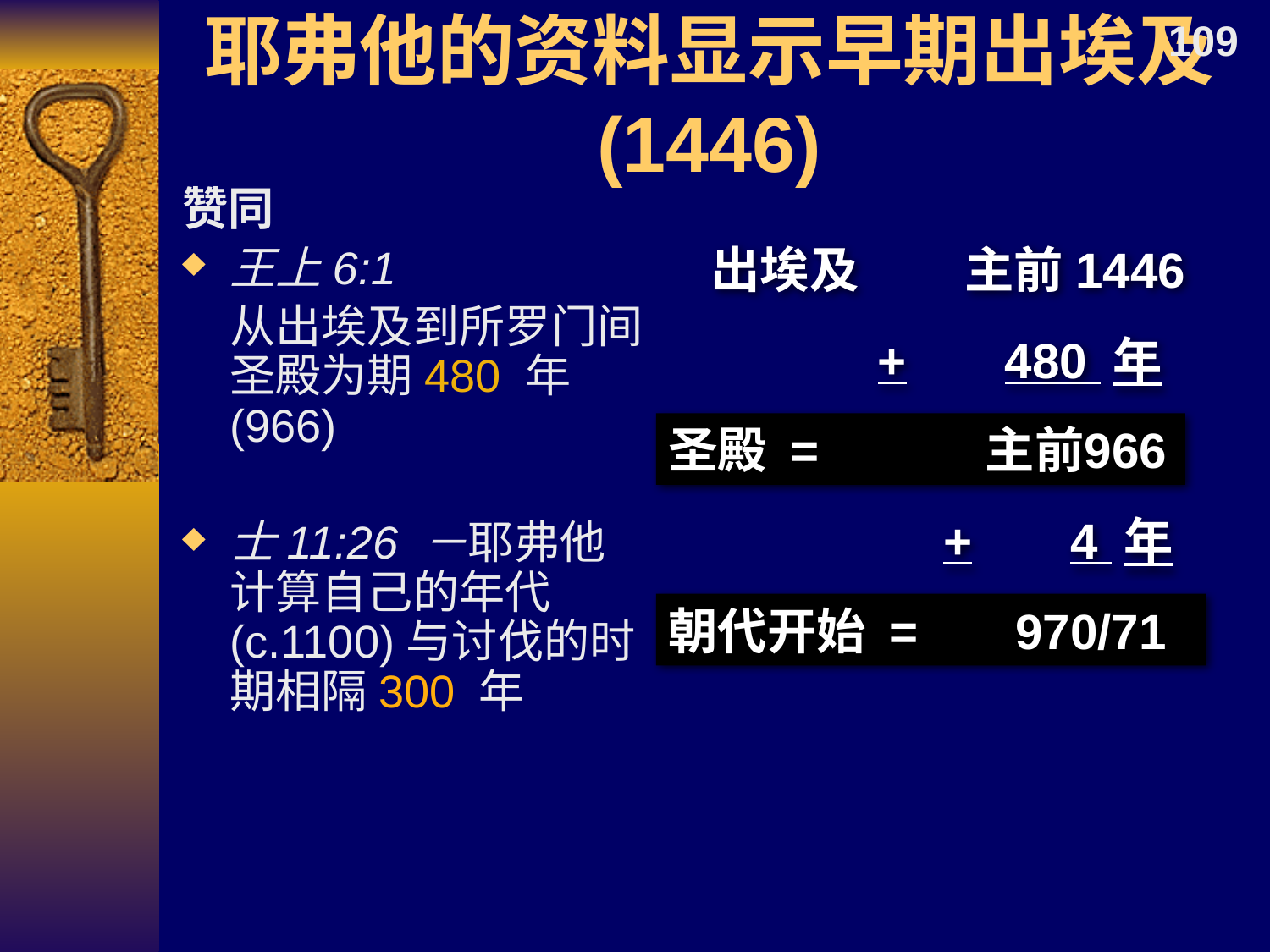

109
# 耶弗他的资料显示早期出埃及 (1446)
赞同
王上6:1
	从出埃及到所罗门间圣殿为期480 年 (966)

士11:26 －耶弗他计算自己的年代(c.1100)与讨伐的时期相隔300 年
出埃及	主前1446
+	480 年
圣殿 = 	主前966
+	4 年
朝代开始 = 	970/71